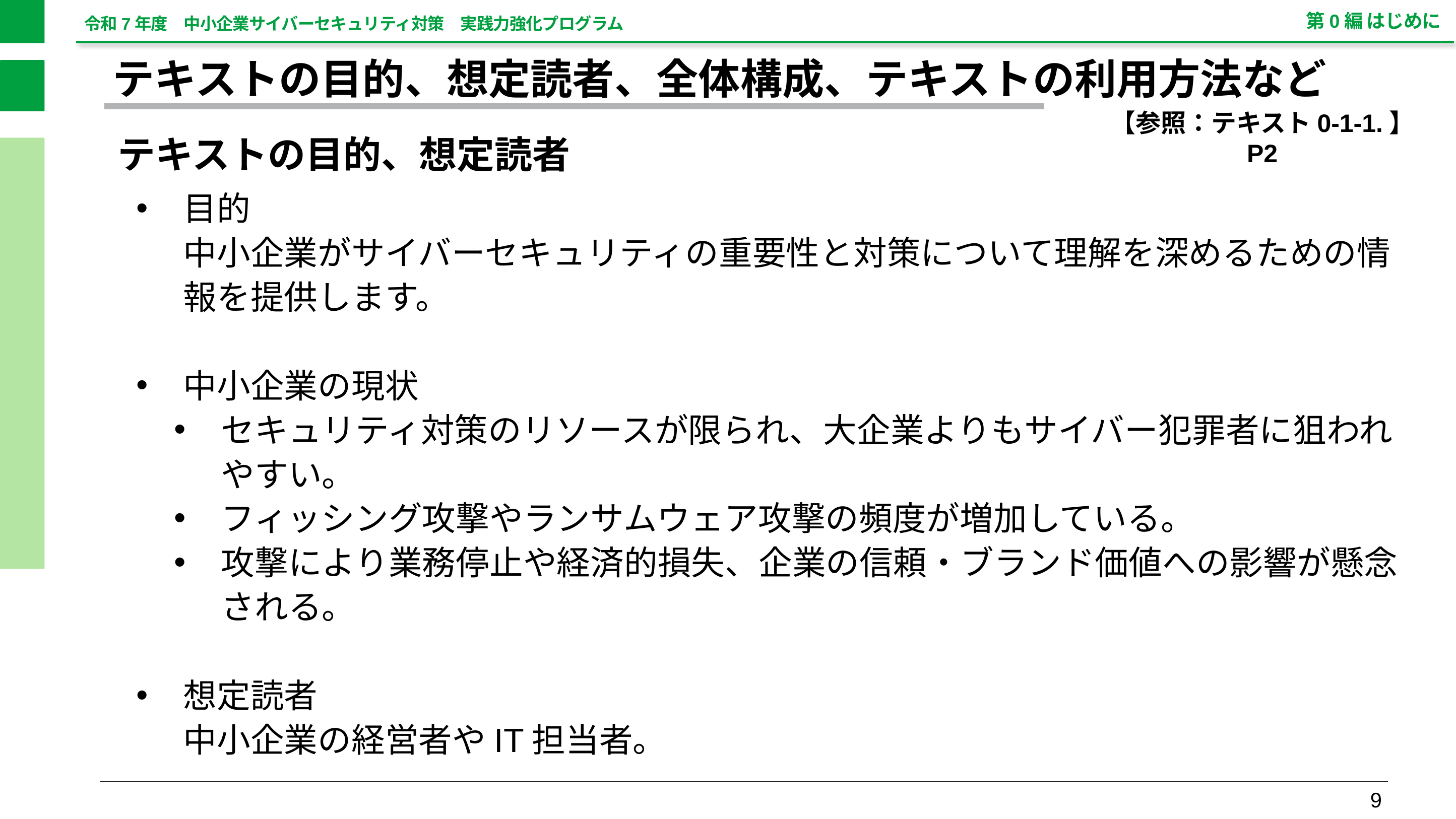

第0編 はじめに
テキストの目的、想定読者、全体構成、テキストの利用方法など
【参照：テキスト0-1-1.】
P2
テキストの目的、想定読者
目的
中小企業がサイバーセキュリティの重要性と対策について理解を深めるための情報を提供します。

中小企業の現状
セキュリティ対策のリソースが限られ、大企業よりもサイバー犯罪者に狙われやすい。
フィッシング攻撃やランサムウェア攻撃の頻度が増加している。
攻撃により業務停止や経済的損失、企業の信頼・ブランド価値への影響が懸念される。

想定読者
中小企業の経営者やIT担当者。